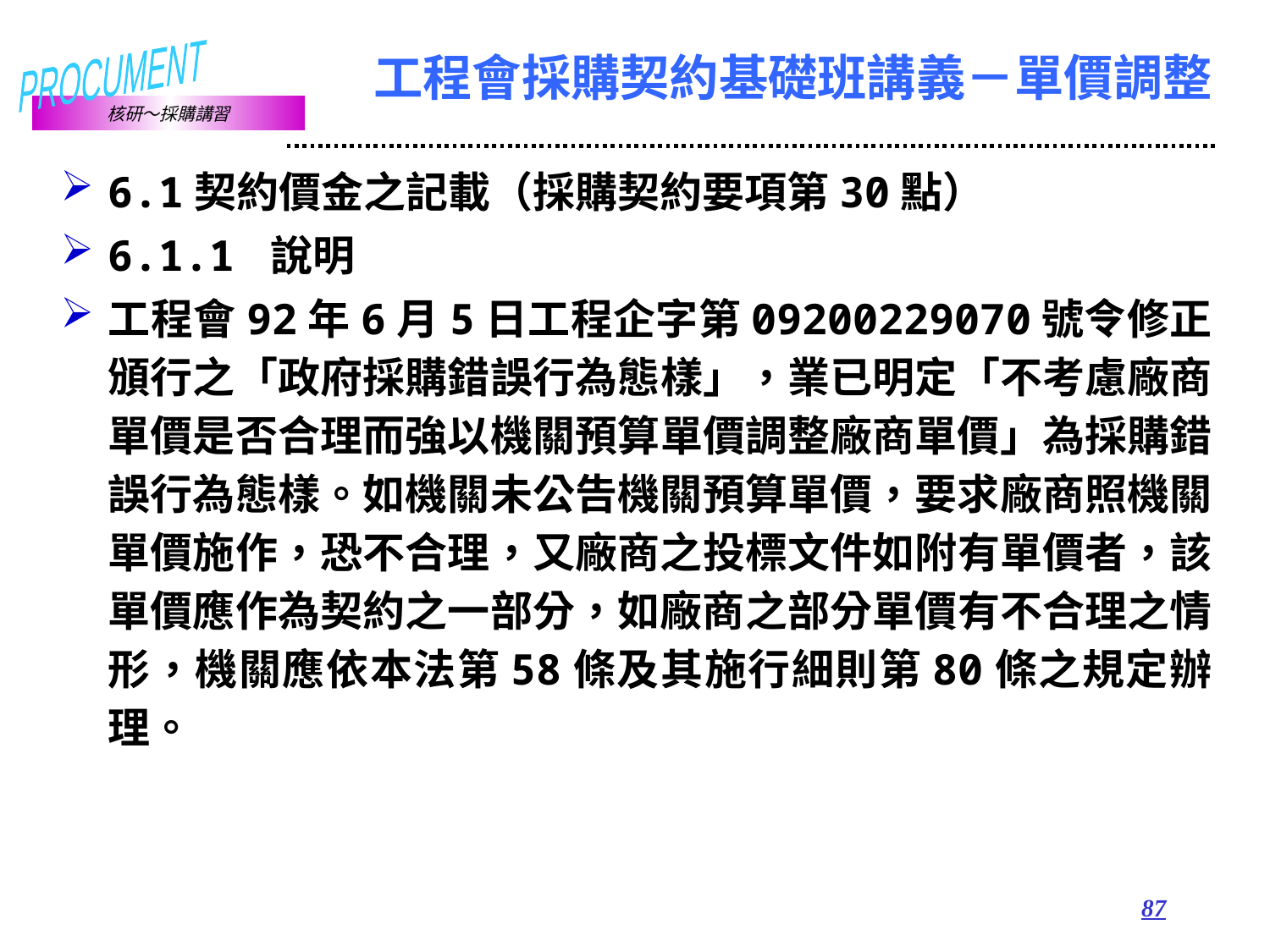

# 工程會採購契約基礎班講義－單價調整
6.1契約價金之記載（採購契約要項第30點）
6.1.1 說明
工程會92年6月5日工程企字第09200229070號令修正頒行之「政府採購錯誤行為態樣」，業已明定「不考慮廠商單價是否合理而強以機關預算單價調整廠商單價」為採購錯誤行為態樣。如機關未公告機關預算單價，要求廠商照機關單價施作，恐不合理，又廠商之投標文件如附有單價者，該單價應作為契約之一部分，如廠商之部分單價有不合理之情形，機關應依本法第58條及其施行細則第80條之規定辦理。

87